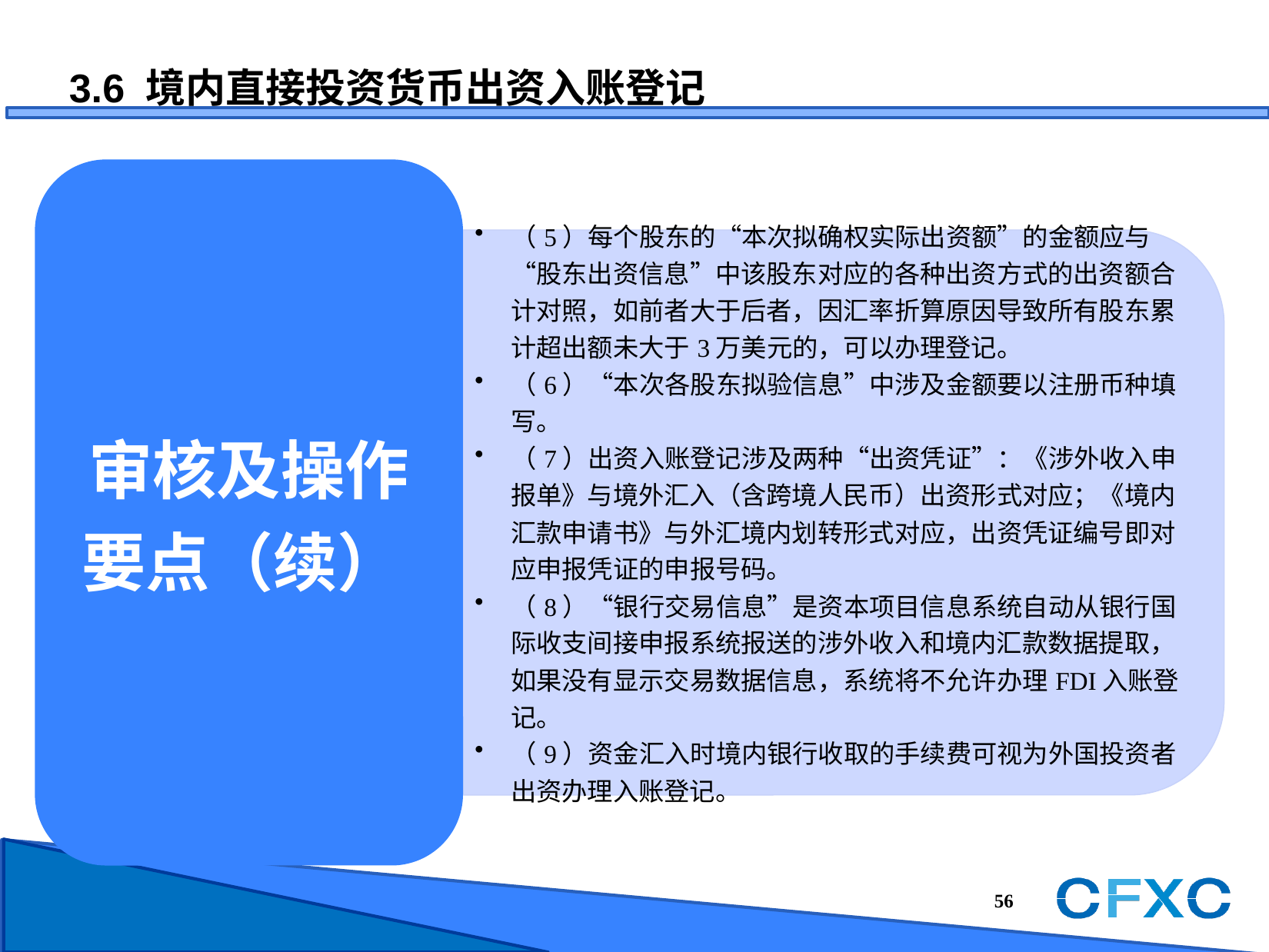

3.6 境内直接投资货币出资入账登记
审核及操作要点（续）
（5）每个股东的“本次拟确权实际出资额”的金额应与“股东出资信息”中该股东对应的各种出资方式的出资额合计对照，如前者大于后者，因汇率折算原因导致所有股东累计超出额未大于3万美元的，可以办理登记。
（6）“本次各股东拟验信息”中涉及金额要以注册币种填写。
（7）出资入账登记涉及两种“出资凭证”：《涉外收入申报单》与境外汇入（含跨境人民币）出资形式对应；《境内汇款申请书》与外汇境内划转形式对应，出资凭证编号即对应申报凭证的申报号码。
（8）“银行交易信息”是资本项目信息系统自动从银行国际收支间接申报系统报送的涉外收入和境内汇款数据提取，如果没有显示交易数据信息，系统将不允许办理FDI入账登记。
（9）资金汇入时境内银行收取的手续费可视为外国投资者出资办理入账登记。
56